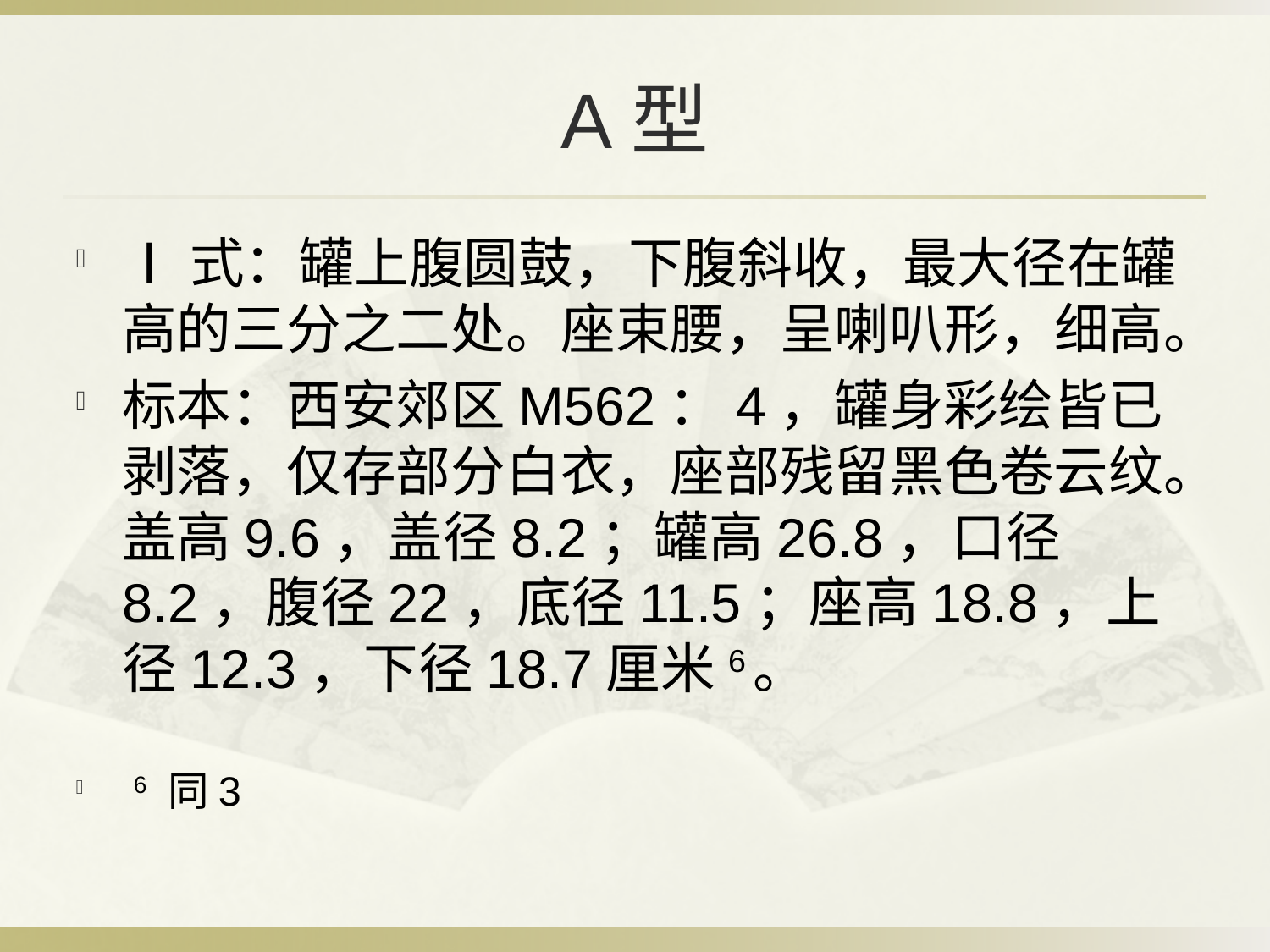

# A型
Ⅰ式：罐上腹圆鼓，下腹斜收，最大径在罐高的三分之二处。座束腰，呈喇叭形，细高。
标本：西安郊区M562：4，罐身彩绘皆已剥落，仅存部分白衣，座部残留黑色卷云纹。盖高9.6，盖径8.2；罐高26.8，口径8.2，腹径22，底径11.5；座高18.8，上径12.3，下径18.7厘米6。

 6 同3